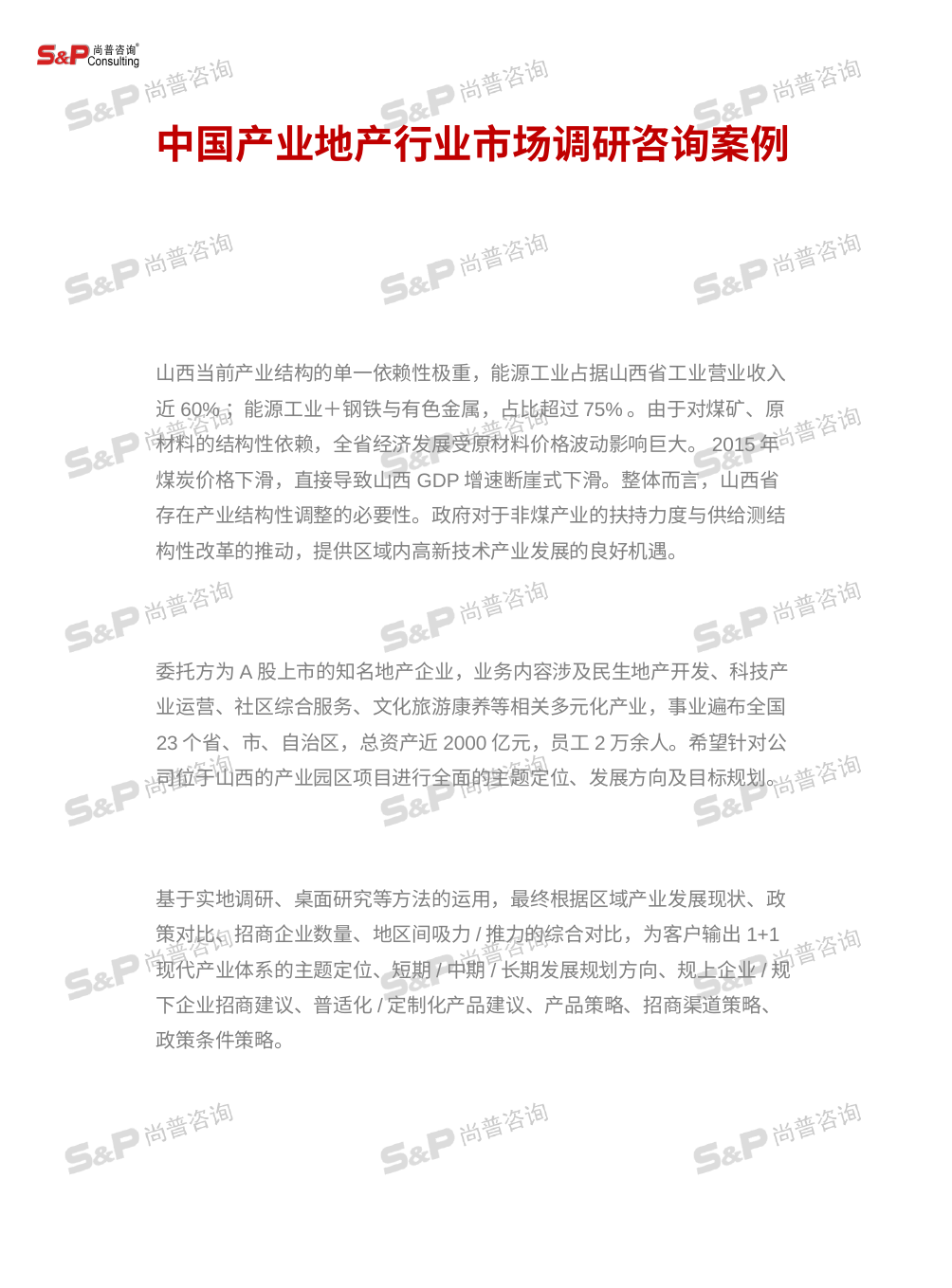

中国产业地产行业市场调研咨询案例

山西当前产业结构的单一依赖性极重，能源工业占据山西省工业营业收入近60%；能源工业＋钢铁与有色金属，占比超过75%。由于对煤矿、原材料的结构性依赖，全省经济发展受原材料价格波动影响巨大。2015年煤炭价格下滑，直接导致山西GDP增速断崖式下滑。整体而言，山西省存在产业结构性调整的必要性。政府对于非煤产业的扶持力度与供给测结构性改革的推动，提供区域内高新技术产业发展的良好机遇。

委托方为A股上市的知名地产企业，业务内容涉及民生地产开发、科技产业运营、社区综合服务、文化旅游康养等相关多元化产业，事业遍布全国23个省、市、自治区，总资产近2000亿元，员工2万余人。希望针对公司位于山西的产业园区项目进行全面的主题定位、发展方向及目标规划。

基于实地调研、桌面研究等方法的运用，最终根据区域产业发展现状、政策对比、招商企业数量、地区间吸力/推力的综合对比，为客户输出1+1现代产业体系的主题定位、短期/中期/长期发展规划方向、规上企业/规下企业招商建议、普适化/定制化产品建议、产品策略、招商渠道策略、政策条件策略。